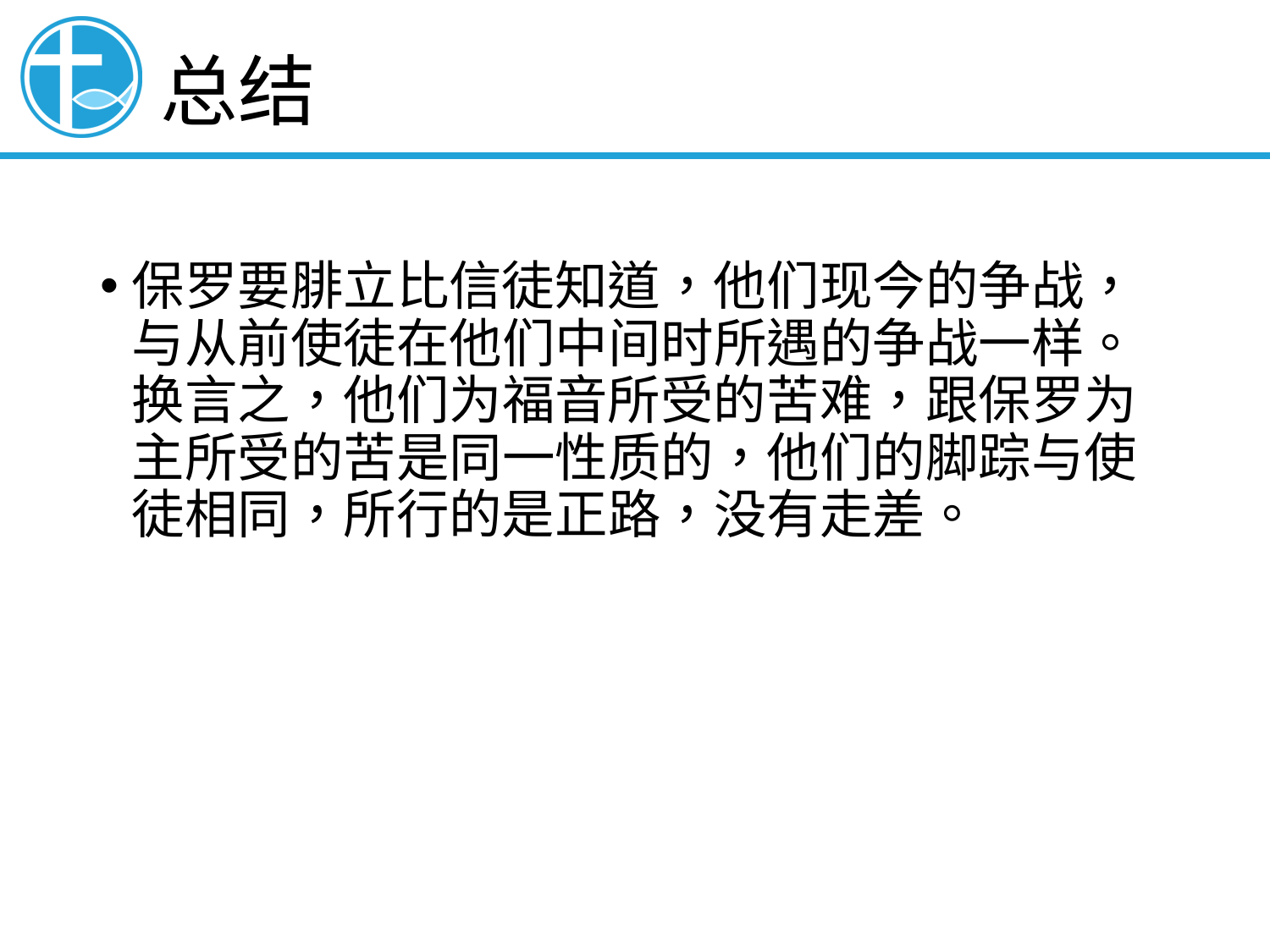

# 总结
保罗要腓立比信徒知道，他们现今的争战，与从前使徒在他们中间时所遇的争战一样。换言之，他们为福音所受的苦难，跟保罗为主所受的苦是同一性质的，他们的脚踪与使徒相同，所行的是正路，没有走差。